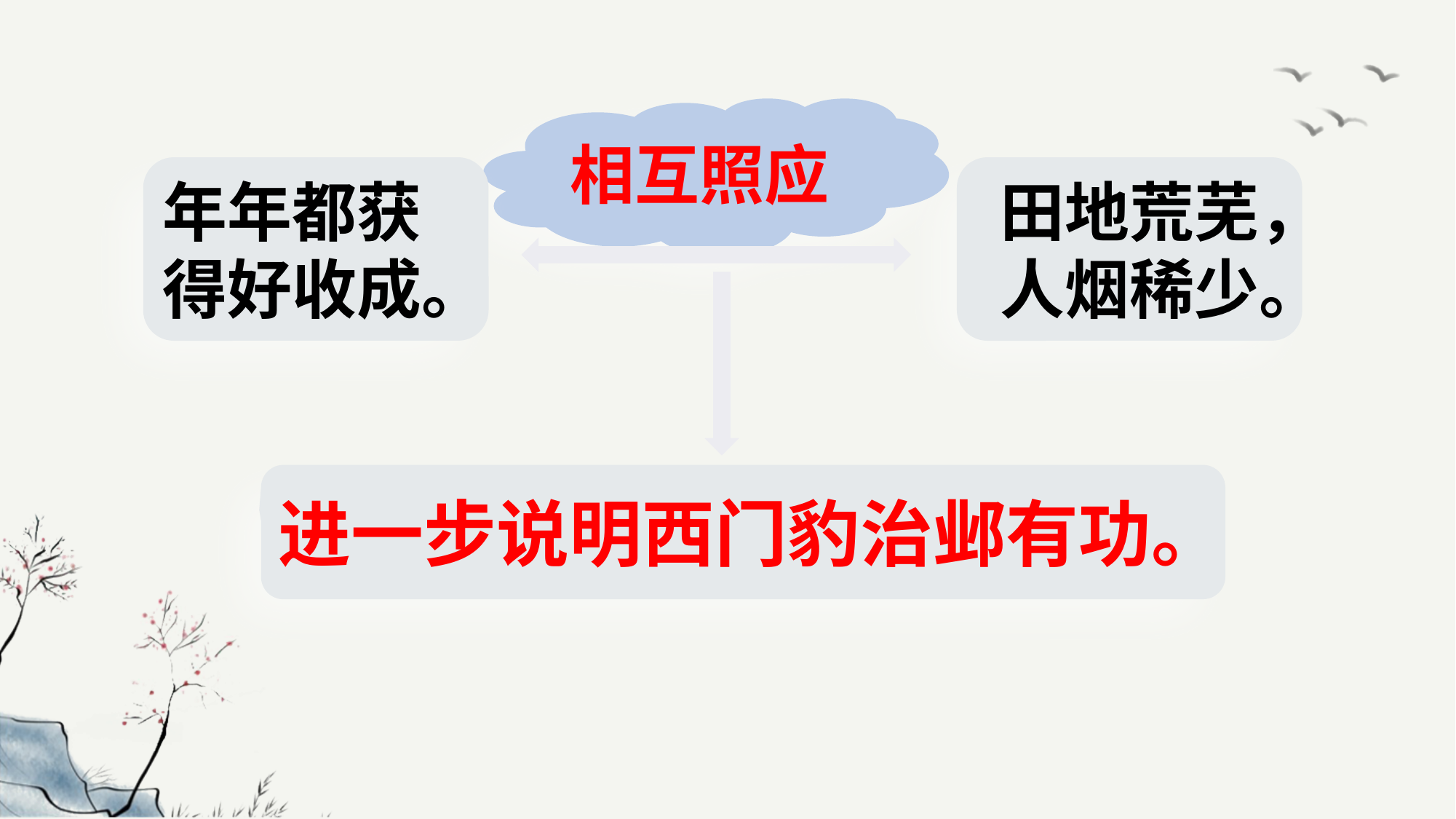

相互照应
年年都获得好收成。
田地荒芜，人烟稀少。

进一步说明西门豹治邺有功。